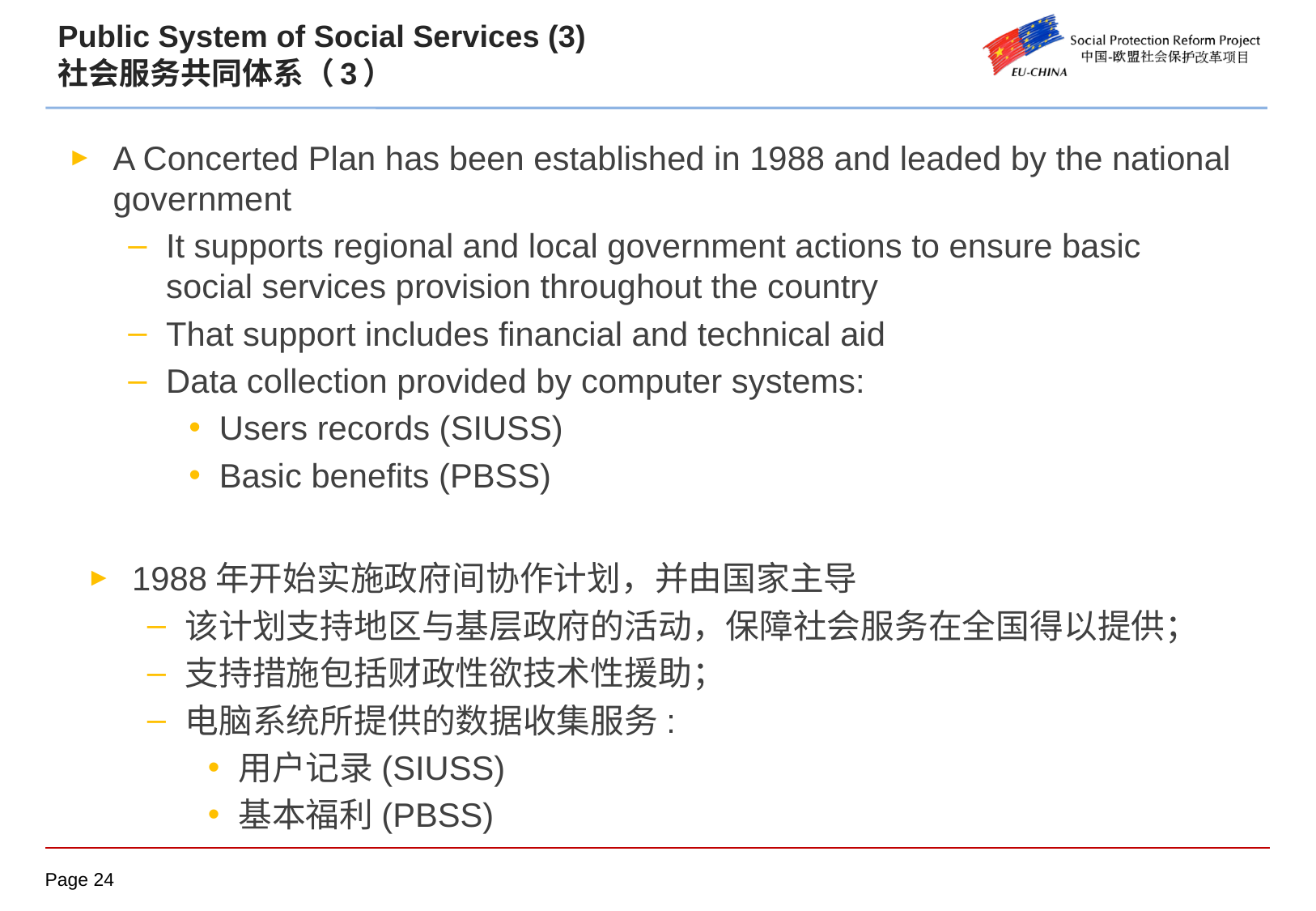

# Public System of Social Services (3) 社会服务共同体系（3）
A Concerted Plan has been established in 1988 and leaded by the national government
It supports regional and local government actions to ensure basic social services provision throughout the country
That support includes financial and technical aid
Data collection provided by computer systems:
Users records (SIUSS)
Basic benefits (PBSS)

1988年开始实施政府间协作计划，并由国家主导
该计划支持地区与基层政府的活动，保障社会服务在全国得以提供；
支持措施包括财政性欲技术性援助；
电脑系统所提供的数据收集服务:
用户记录(SIUSS)
基本福利(PBSS)